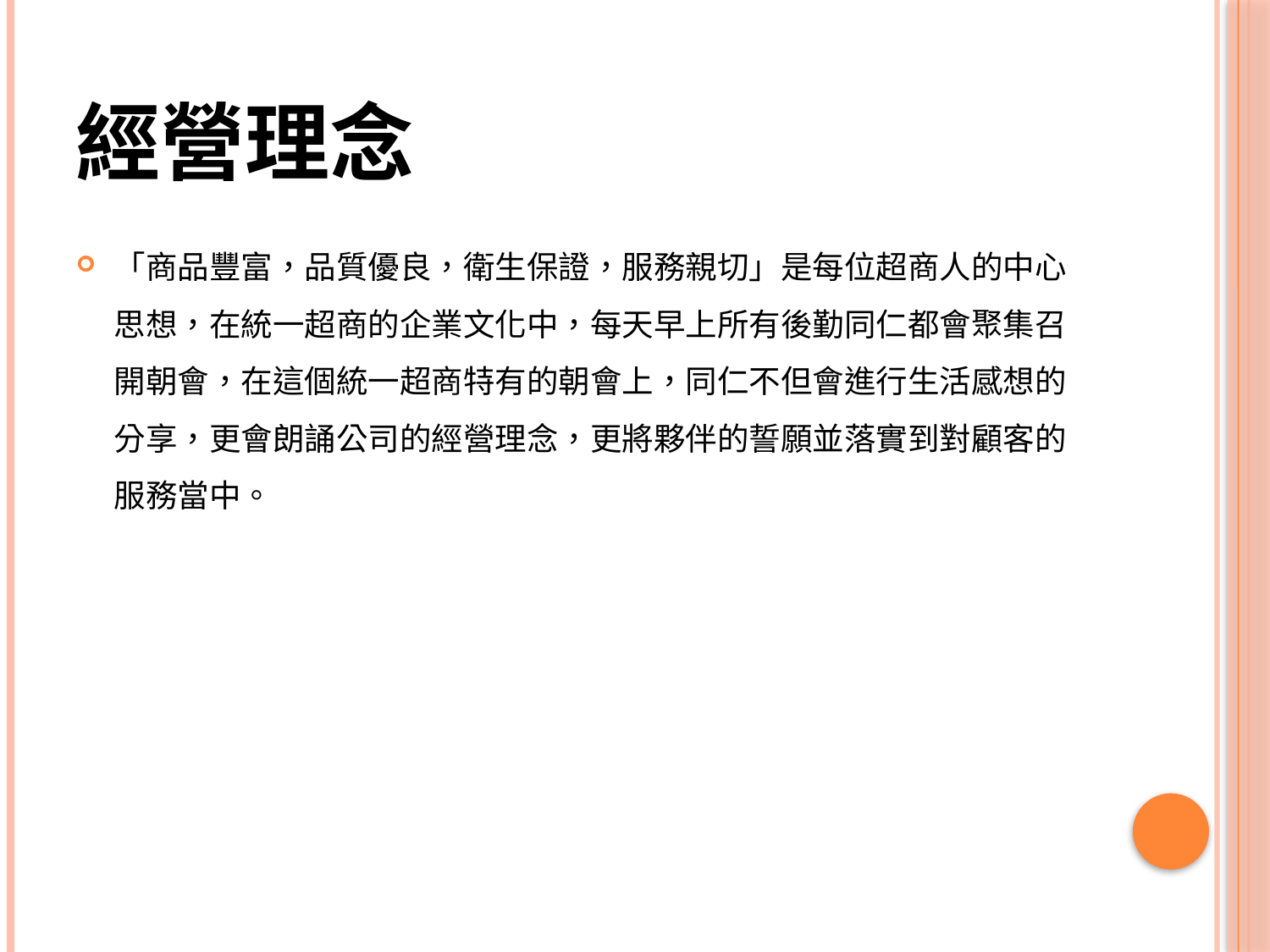

# 經營理念
「商品豐富，品質優良，衛生保證，服務親切」是每位超商人的中心思想，在統一超商的企業文化中，每天早上所有後勤同仁都會聚集召開朝會，在這個統一超商特有的朝會上，同仁不但會進行生活感想的分享，更會朗誦公司的經營理念，更將夥伴的誓願並落實到對顧客的服務當中。